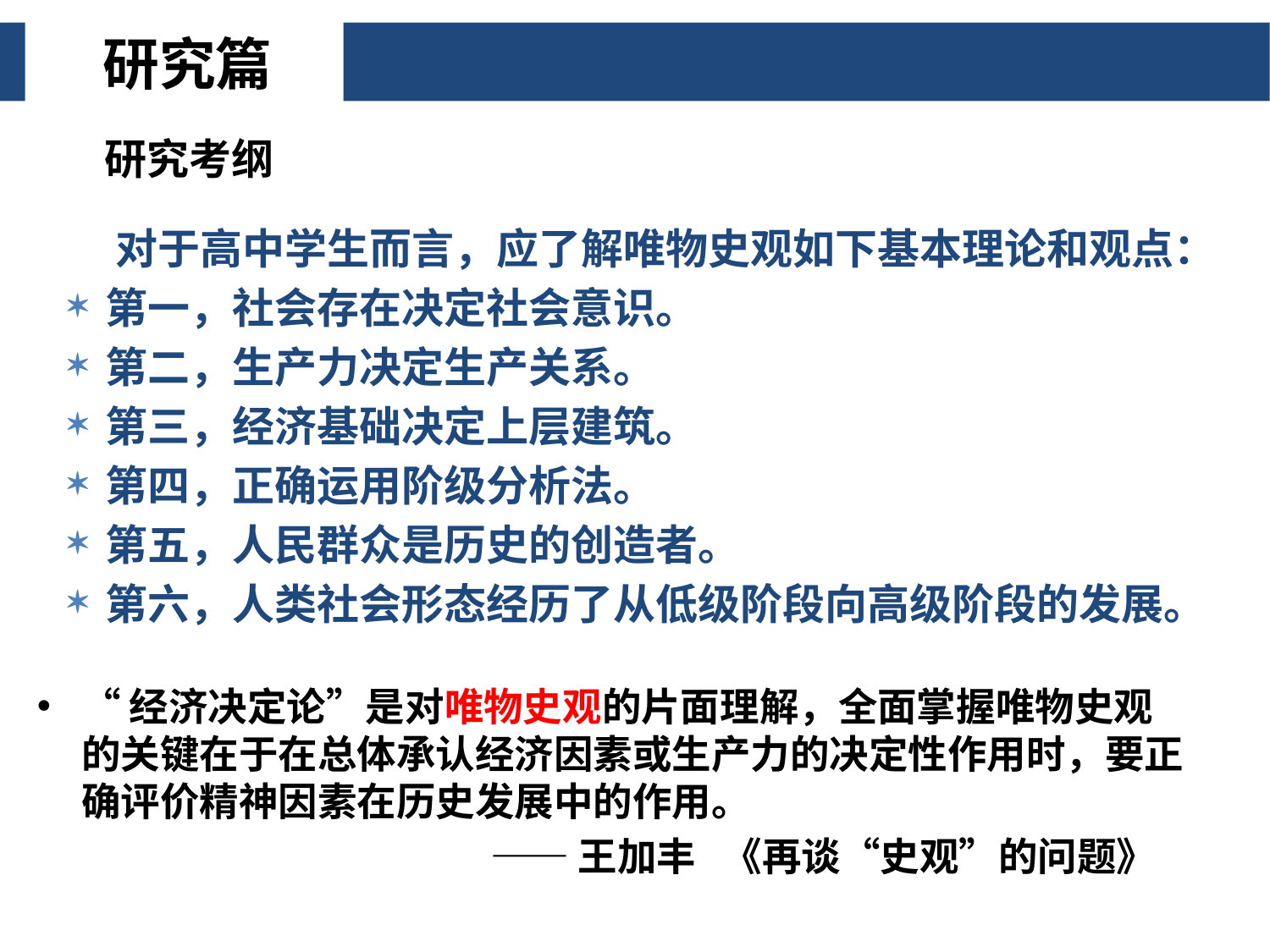

研究篇
研究考纲
    对于高中学生而言，应了解唯物史观如下基本理论和观点：
第一，社会存在决定社会意识。
第二，生产力决定生产关系。
第三，经济基础决定上层建筑。
第四，正确运用阶级分析法。
第五，人民群众是历史的创造者。
第六，人类社会形态经历了从低级阶段向高级阶段的发展。
“经济决定论”是对唯物史观的片面理解，全面掌握唯物史观的关键在于在总体承认经济因素或生产力的决定性作用时，要正确评价精神因素在历史发展中的作用。
                                                   ——王加丰   《再谈“史观”的问题》